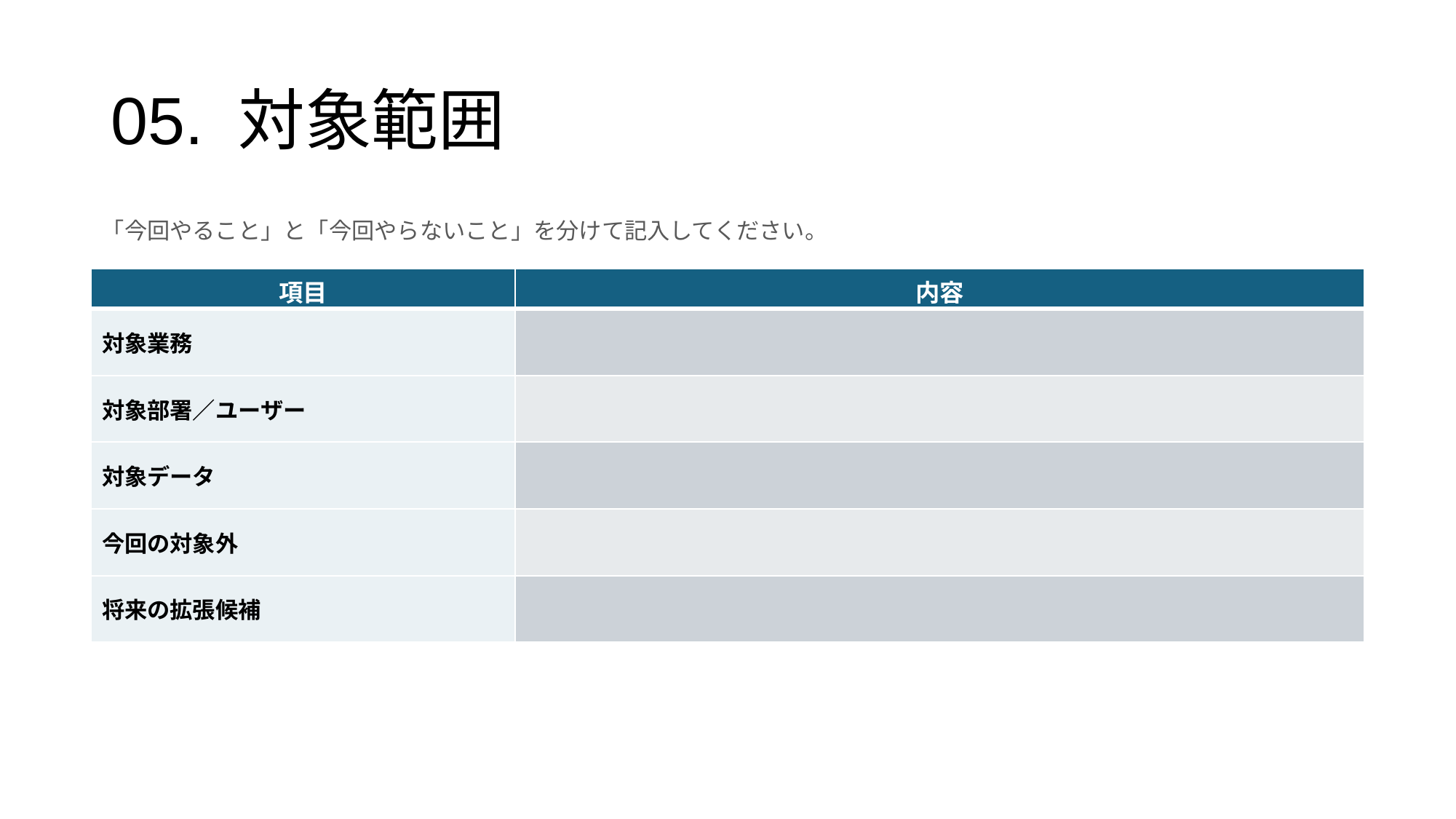

# 05. 対象範囲
「今回やること」と「今回やらないこと」を分けて記入してください。
| 項目 | 内容 |
| --- | --- |
| 対象業務 |  |
| 対象部署／ユーザー |  |
| 対象データ |  |
| 今回の対象外 |  |
| 将来の拡張候補 |  |